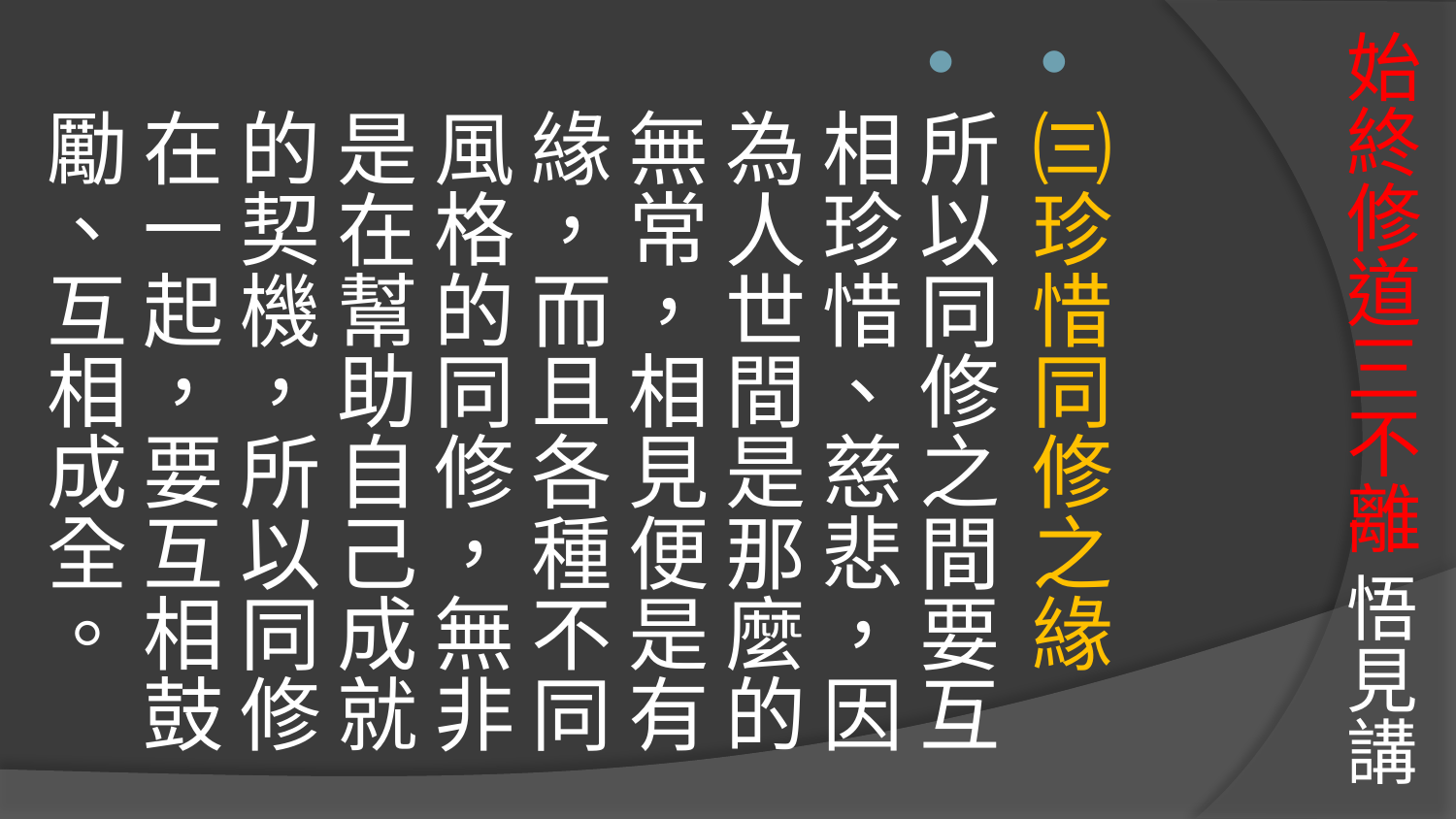

# 始終修道三不離 悟見講
㈢珍惜同修之緣
所以同修之間要互相珍惜、慈悲，因為人世間是那麼的無常，相見便是有緣，而且各種不同風格的同修，無非是在幫助自己成就的契機，所以同修在一起，要互相鼓勵、互相成全。